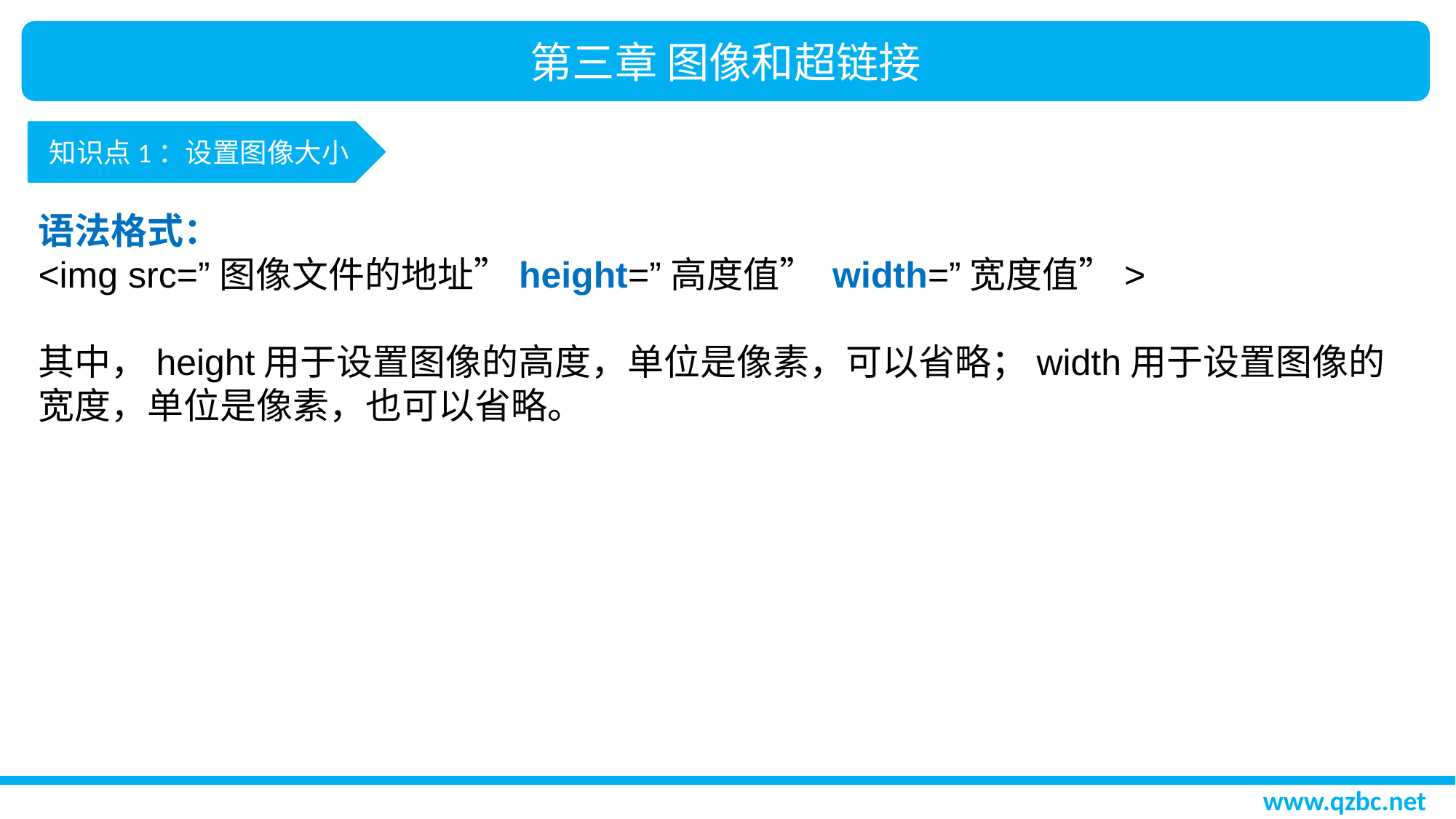

第三章 图像和超链接
知识点1：设置图像大小
语法格式：
<img src=”图像文件的地址”height=”高度值” width=”宽度值”>

其中，height用于设置图像的高度，单位是像素，可以省略；width用于设置图像的宽度，单位是像素，也可以省略。

www.qzbc.net